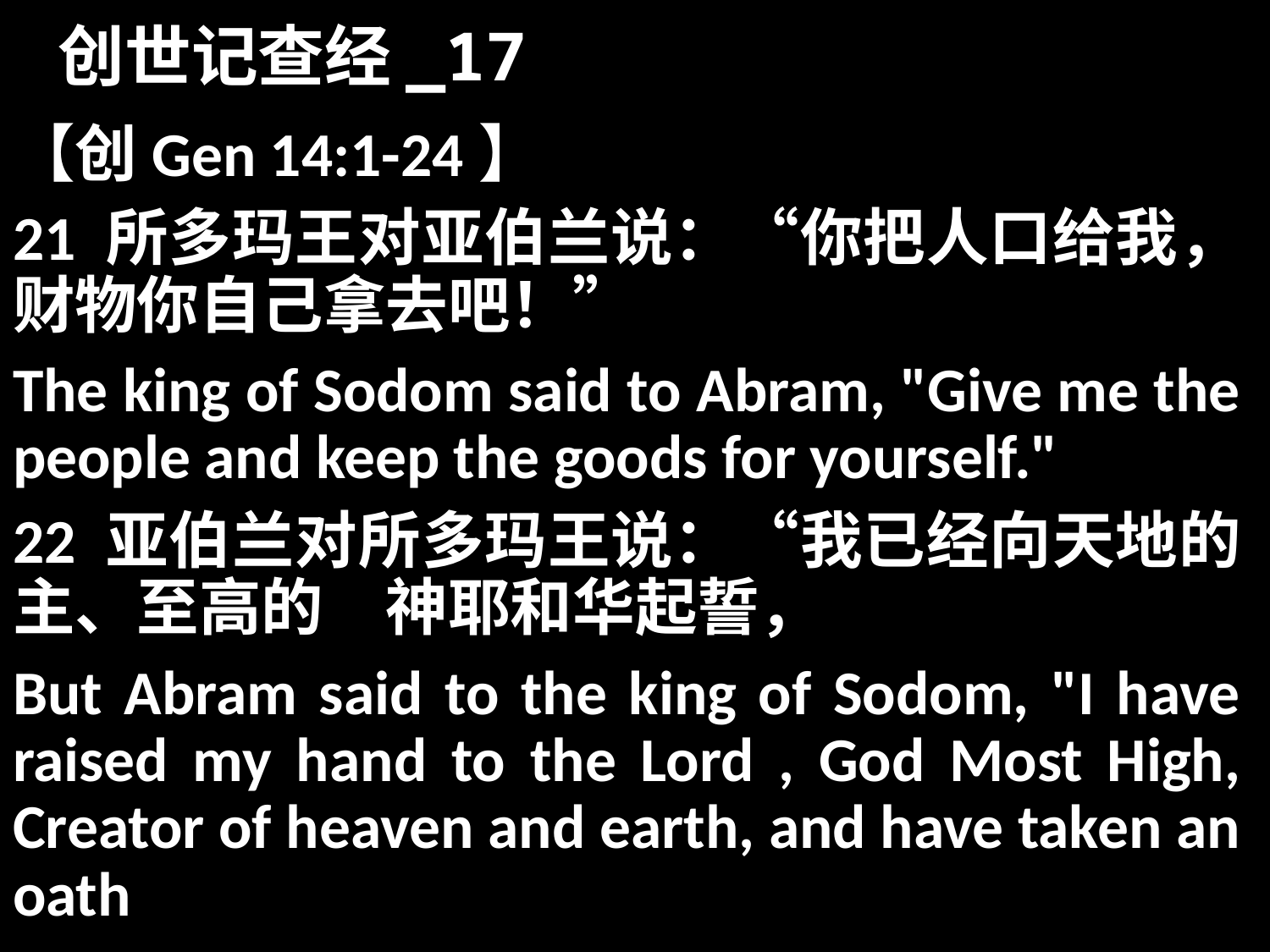

# 创世记查经_17
【创Gen 14:1-24】
21 所多玛王对亚伯兰说：“你把人口给我，财物你自己拿去吧！”
The king of Sodom said to Abram, "Give me the people and keep the goods for yourself."
22 亚伯兰对所多玛王说：“我已经向天地的主、至高的　神耶和华起誓，
But Abram said to the king of Sodom, "I have raised my hand to the Lord , God Most High, Creator of heaven and earth, and have taken an oath